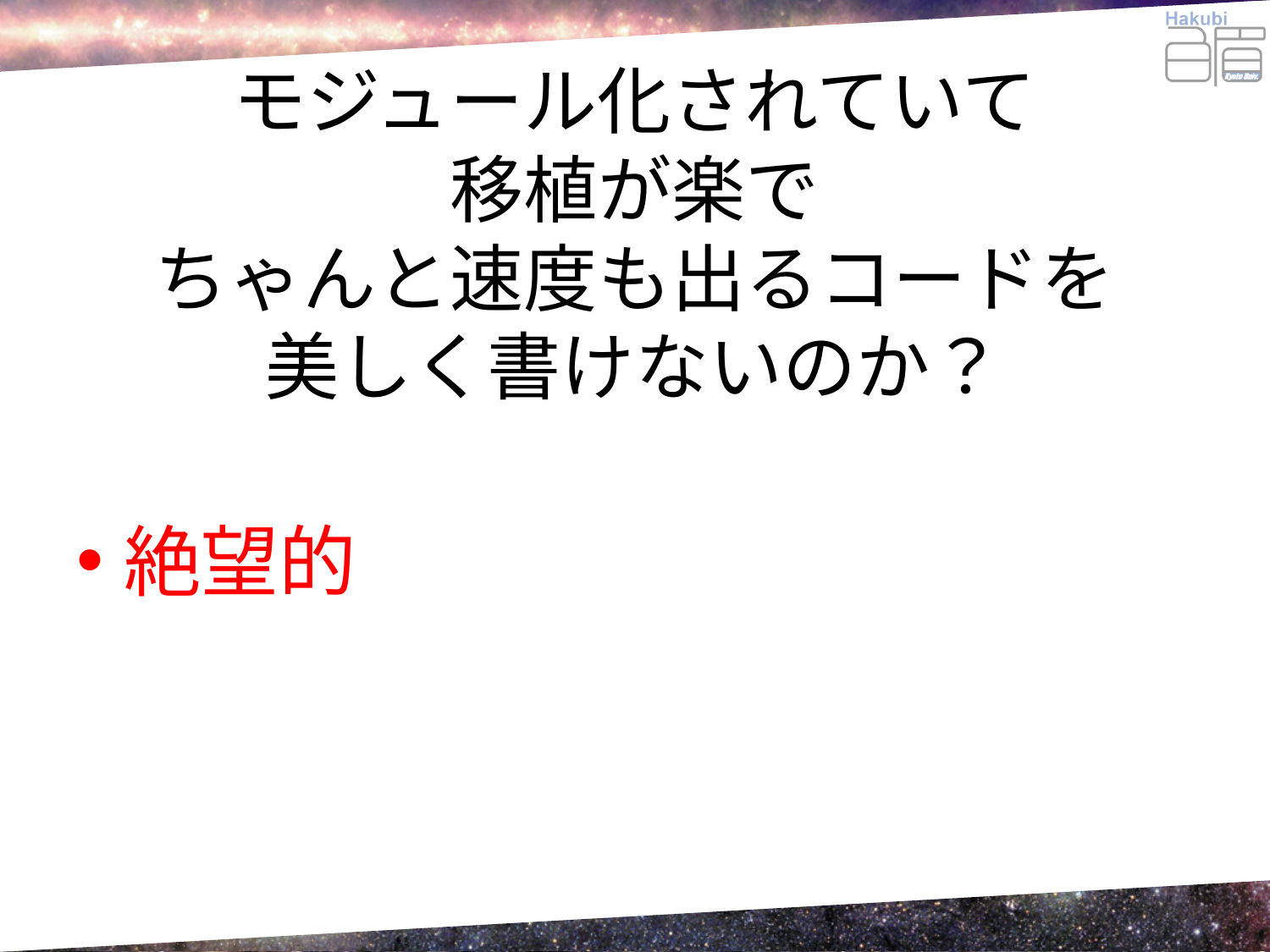

# モジュール化されていて 移植が楽で ちゃんと速度も出るコードを 美しく書けないのか？
絶望的